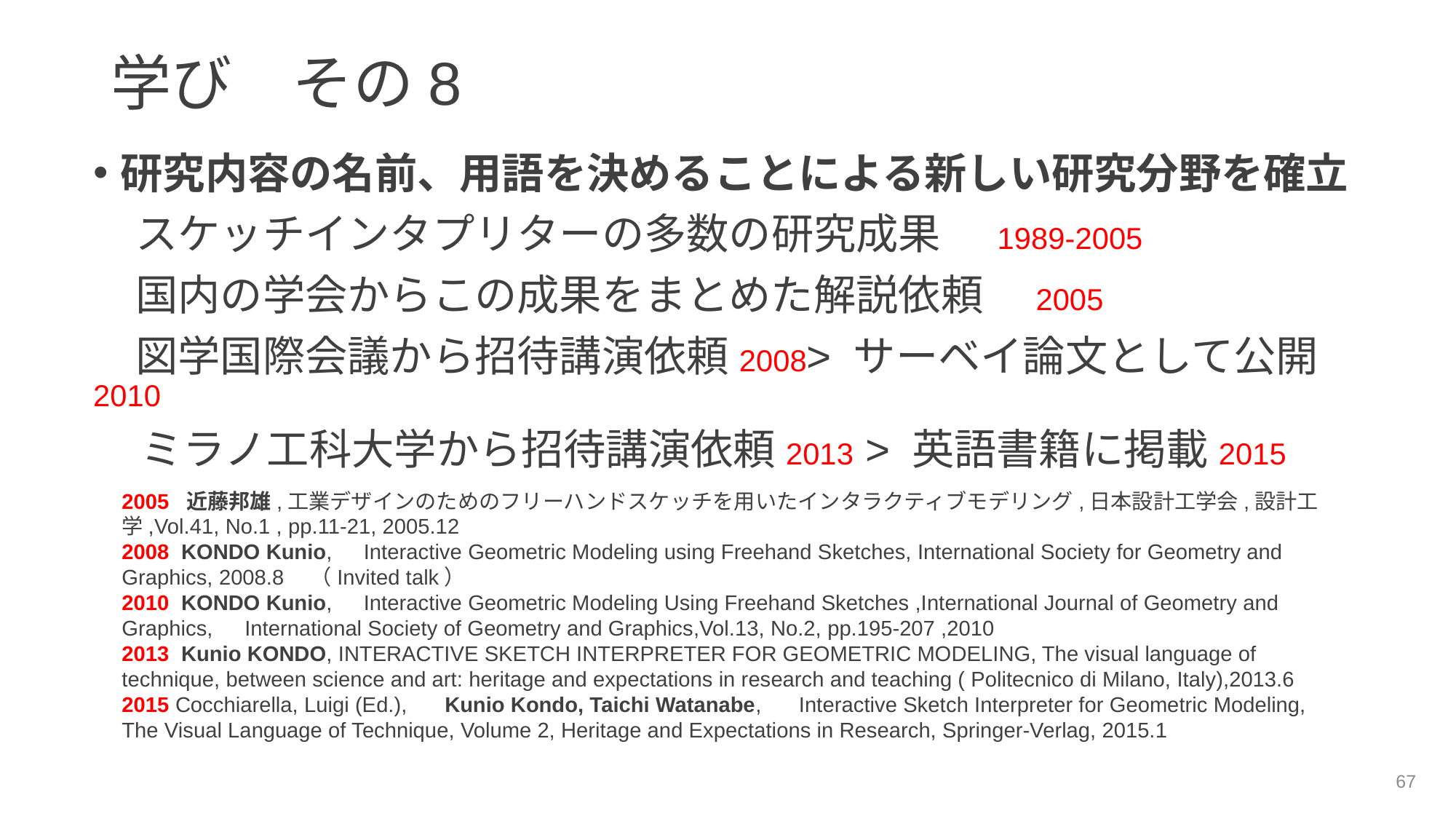

# 学び　その8
研究内容の名前、用語を決めることによる新しい研究分野を確立
　スケッチインタプリターの多数の研究成果　 1989‐2005
　国内の学会からこの成果をまとめた解説依頼　2005
　図学国際会議から招待講演依頼2008> サーベイ論文として公開2010
      ミラノ工科大学から招待講演依頼2013 > 英語書籍に掲載2015
2005  近藤邦雄,工業デザインのためのフリーハンドスケッチを用いたインタラクティブモデリング,日本設計工学会,設計工学,Vol.41, No.1 , pp.11-21, 2005.12
2008  KONDO Kunio,　Interactive Geometric Modeling using Freehand Sketches, International Society for Geometry and Graphics, 2008.8　（Invited talk）
2010  KONDO Kunio,　Interactive Geometric Modeling Using Freehand Sketches ,International Journal of Geometry and Graphics,　International Society of Geometry and Graphics,Vol.13, No.2, pp.195-207 ,2010
2013  Kunio KONDO, INTERACTIVE SKETCH INTERPRETER FOR GEOMETRIC MODELING, The visual language of technique, between science and art: heritage and expectations in research and teaching ( Politecnico di Milano, Italy),2013.6
2015 Cocchiarella, Luigi (Ed.), 　Kunio Kondo, Taichi Watanabe, 　Interactive Sketch Interpreter for Geometric Modeling, The Visual Language of Technique, Volume 2, Heritage and Expectations in Research, Springer-Verlag, 2015.1
67